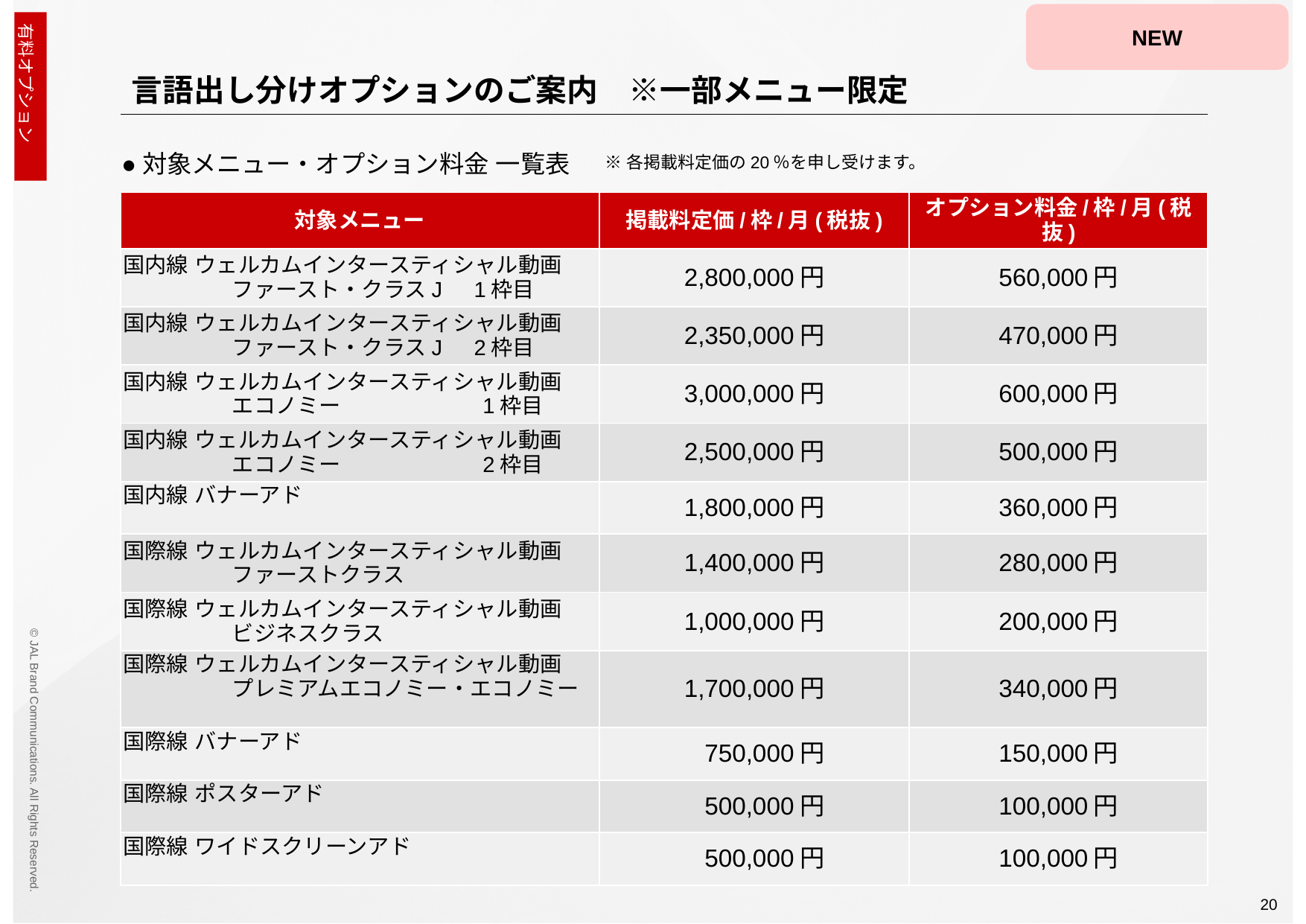

NEW

言語出し分けオプションのご案内　※一部メニュー限定
有料オプション
●対象メニュー・オプション料金 一覧表
※各掲載料定価の20％を申し受けます。
| 対象メニュー | 掲載料定価/枠/月(税抜) | オプション料金/枠/月(税抜) |
| --- | --- | --- |
| 国内線 ウェルカムインタースティシャル動画 　　　　　ファースト・クラスJ　1枠目 | 2,800,000円 | 560,000円 |
| 国内線 ウェルカムインタースティシャル動画 　　　　　ファースト・クラスJ　2枠目 | 2,350,000円 | 470,000円 |
| 国内線 ウェルカムインタースティシャル動画 　　　　　エコノミー　　　　　　 1枠目 | 3,000,000円 | 600,000円 |
| 国内線 ウェルカムインタースティシャル動画 　　　　　エコノミー　　　　　　 2枠目 | 2,500,000円 | 500,000円 |
| 国内線 バナーアド | 1,800,000円 | 360,000円 |
| 国際線 ウェルカムインタースティシャル動画 　　　　　ファーストクラス | 1,400,000円 | 280,000円 |
| 国際線 ウェルカムインタースティシャル動画 　　　　　ビジネスクラス | 1,000,000円 | 200,000円 |
| 国際線 ウェルカムインタースティシャル動画 　　　　　プレミアムエコノミー・エコノミー | 1,700,000円 | 340,000円 |
| 国際線 バナーアド | 750,000円 | 150,000円 |
| 国際線 ポスターアド | 500,000円 | 100,000円 |
| 国際線 ワイドスクリーンアド | 500,000円 | 100,000円 |
20